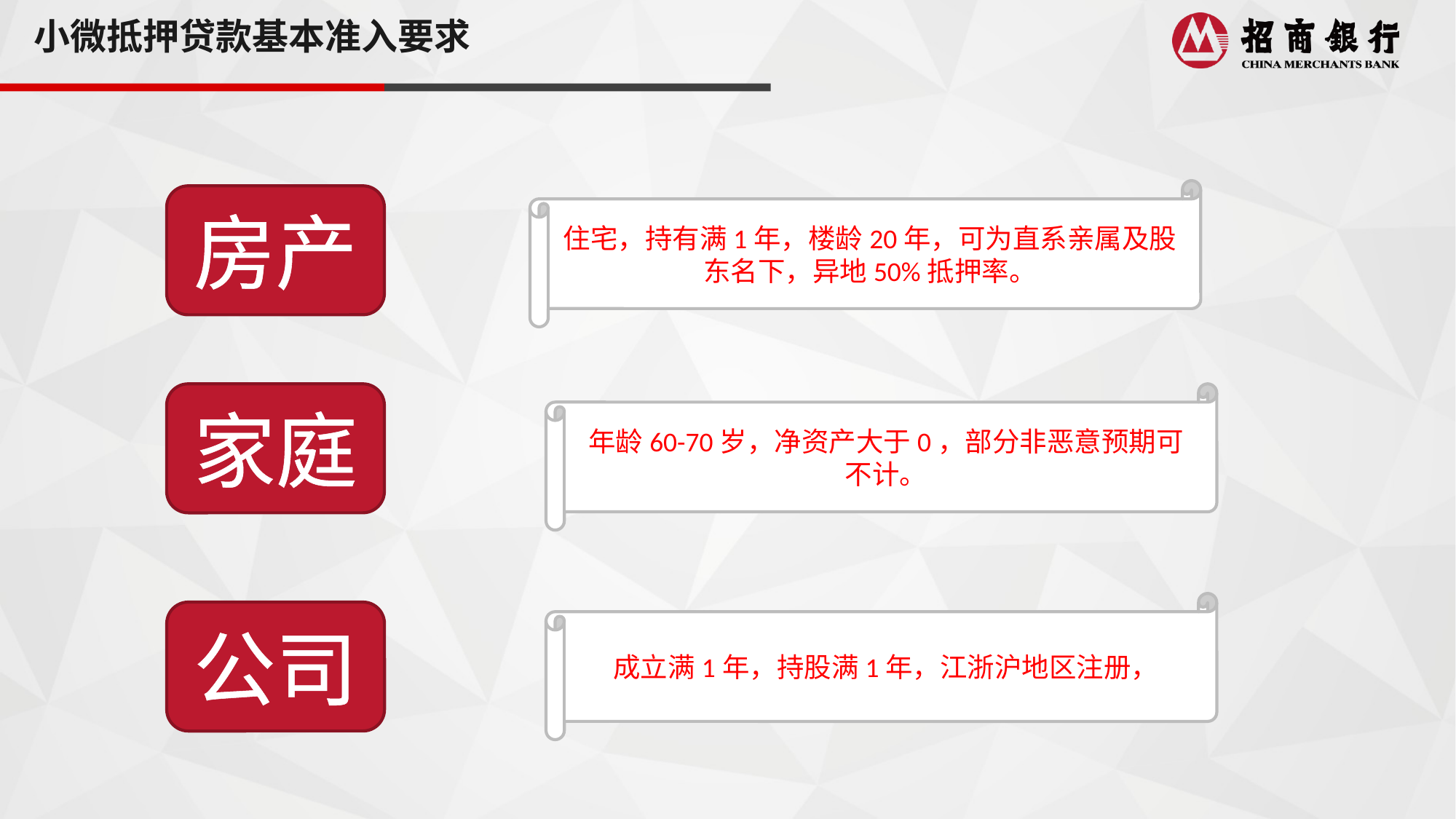

小微抵押贷款基本准入要求

住宅，持有满1年，楼龄20年，可为直系亲属及股东名下，异地50%抵押率。
房产
家庭
年龄60-70岁，净资产大于0，部分非恶意预期可不计。
成立满1年，持股满1年，江浙沪地区注册，
公司